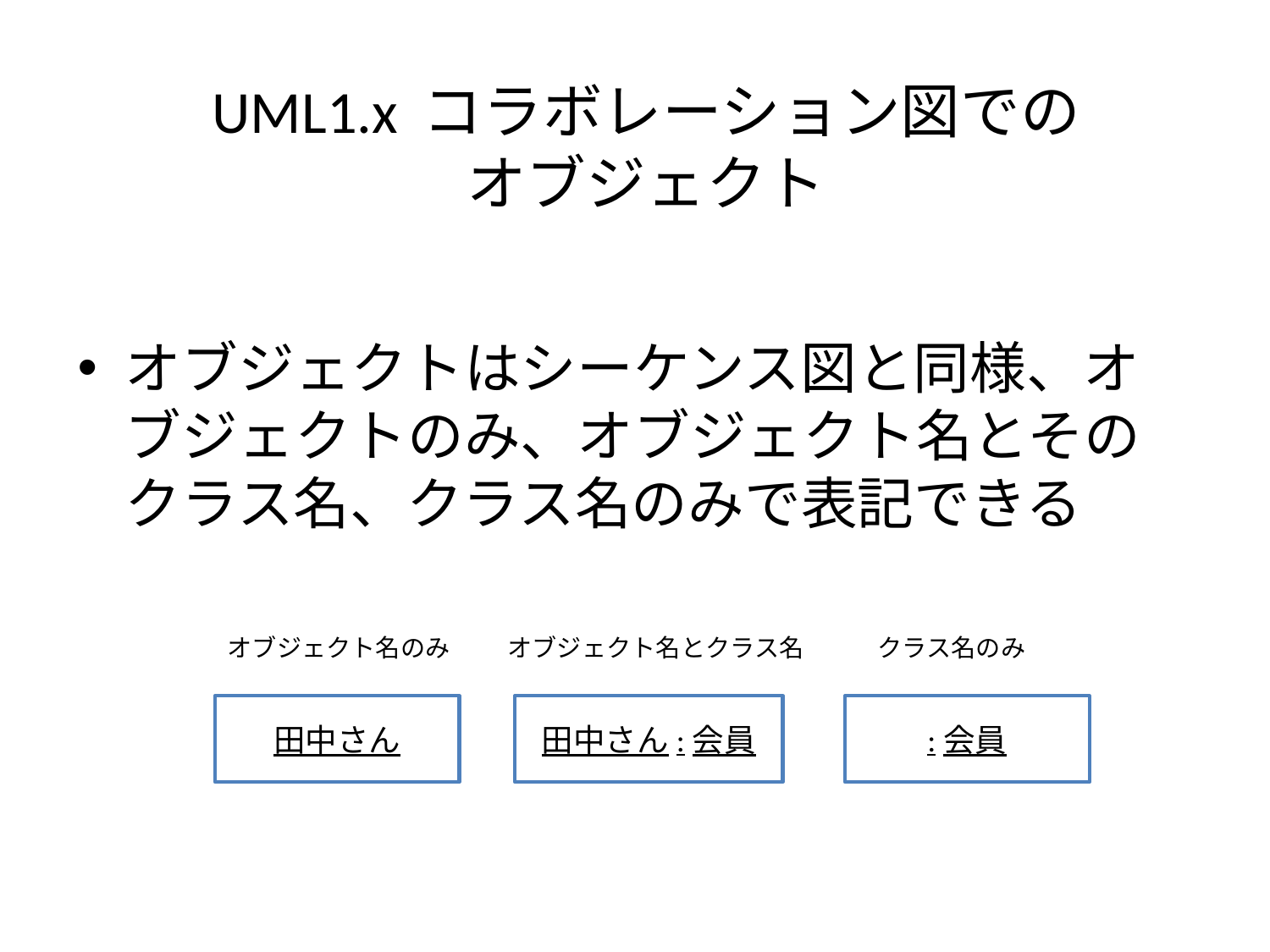

# UML1.x コラボレーション図での オブジェクト
オブジェクトはシーケンス図と同様、オブジェクトのみ、オブジェクト名とそのクラス名、クラス名のみで表記できる
オブジェクト名のみ
オブジェクト名とクラス名
クラス名のみ
田中さん
田中さん:会員
:会員